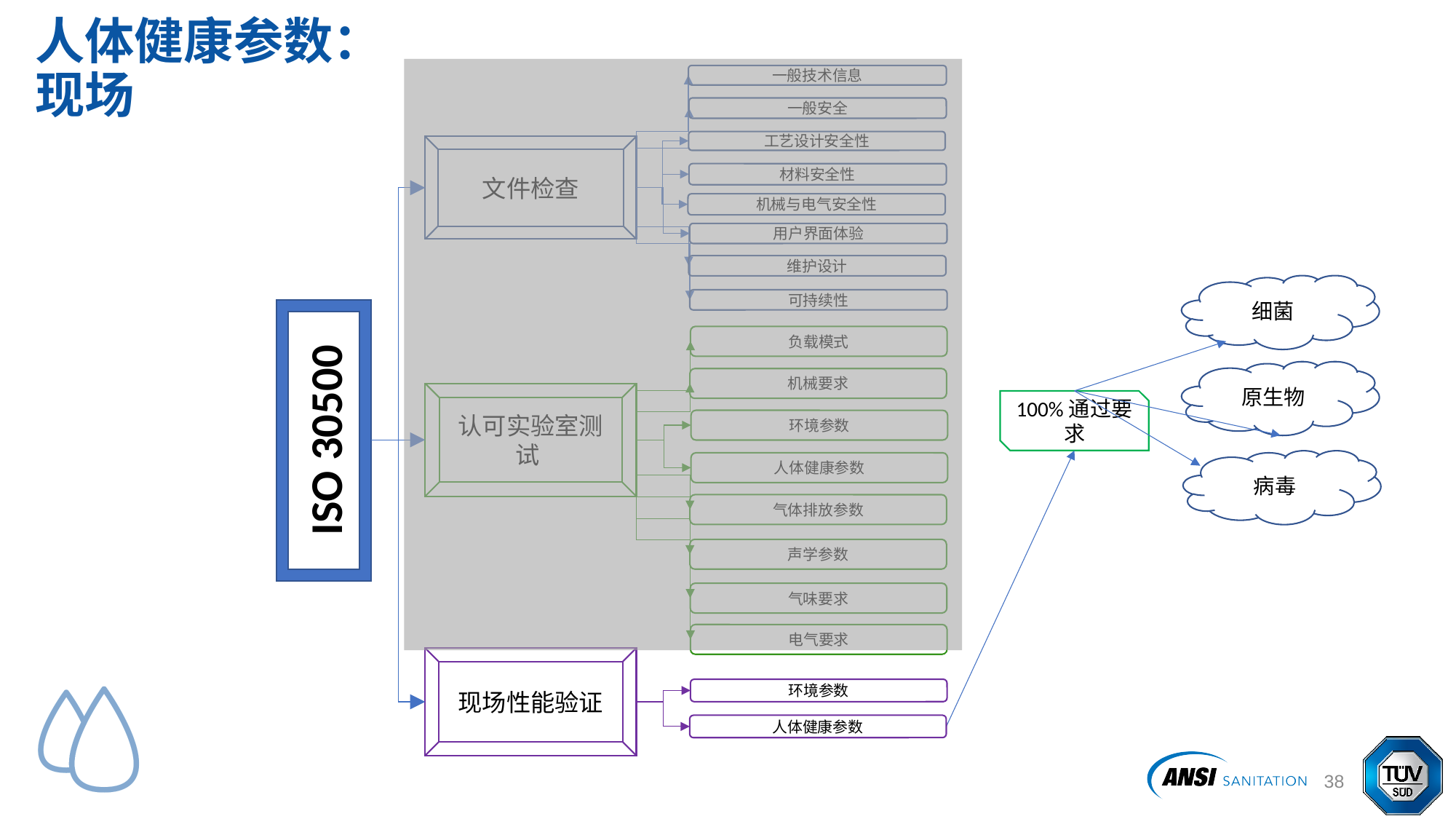

# 人体健康参数： 现场

一般技术信息
一般安全
工艺设计安全性
文件检查
材料安全性
机械与电气安全性
用户界面体验
维护设计
细菌
可持续性
ISO 30500
负载模式
原生物
机械要求
认可实验室测试
100%通过要求
环境参数
病毒
人体健康参数
气体排放参数
声学参数
气味要求
电气要求
现场性能验证
环境参数
人体健康参数
38